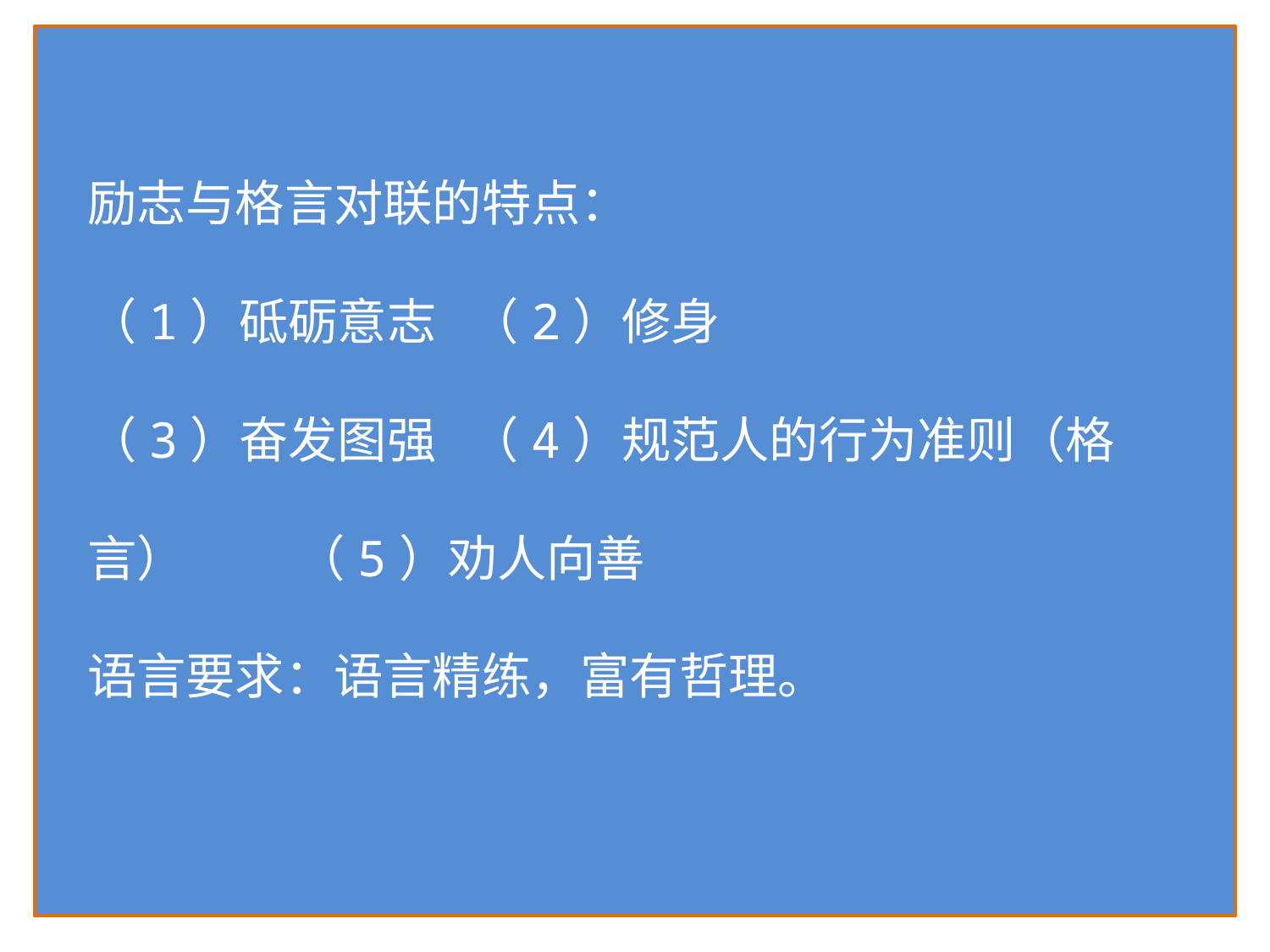

励志与格言对联的特点：
（1）砥砺意志   （2）修身
（3）奋发图强   （4）规范人的行为准则（格言）          （5）劝人向善
语言要求：语言精练，富有哲理。